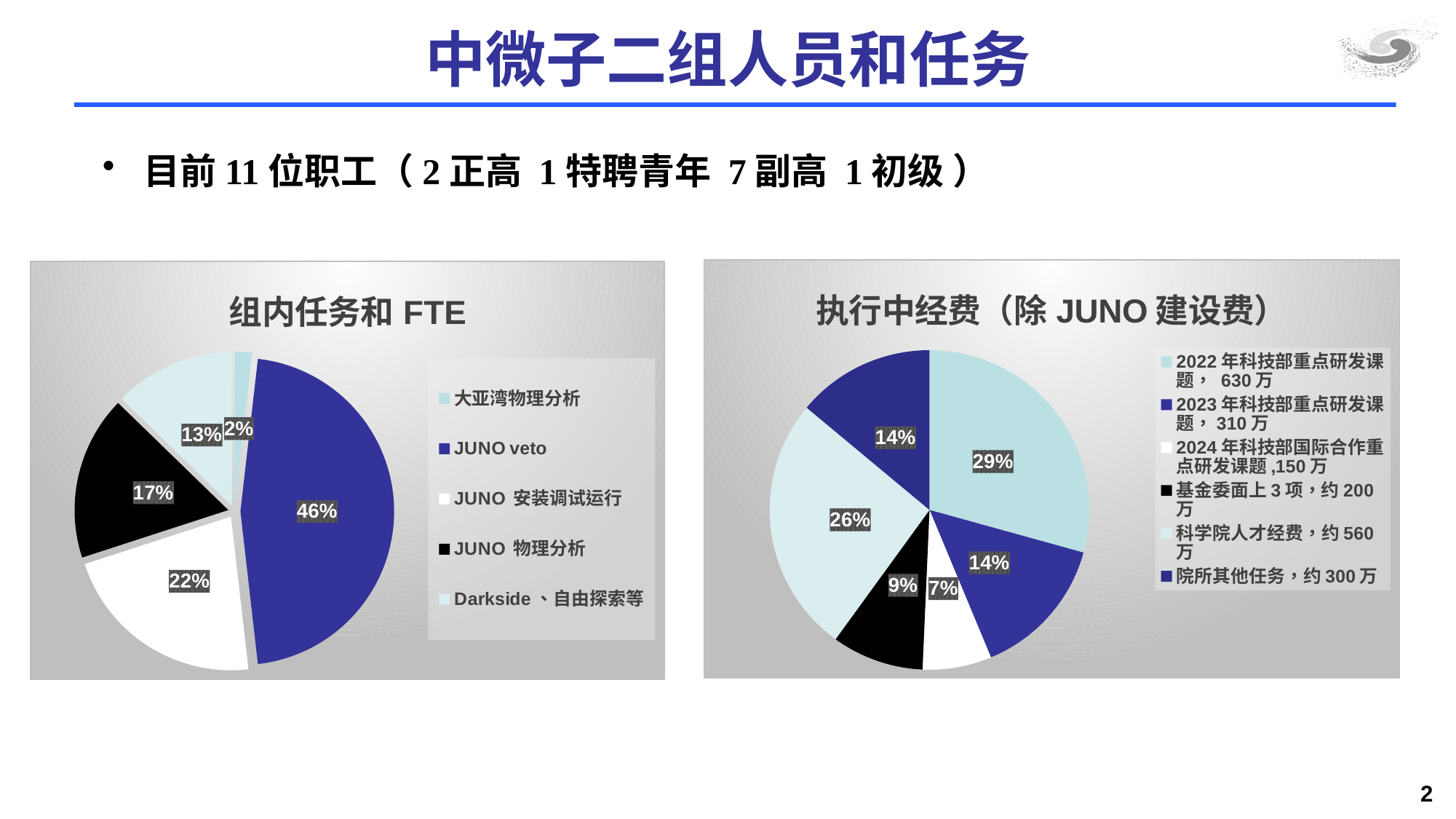

# 中微子二组人员和任务
目前11位职工（2正高 1特聘青年 7副高 1初级 ）

### Chart: 执行中经费（除JUNO建设费）

| Category | 执行中经费 |
|---|---|
| 2022年科技部重点研发课题， 630万 | 630.0 |
| 2023年科技部重点研发课题，310万 | 310.0 |
| 2024年科技部国际合作重点研发课题,150万 | 150.0 |
| 基金委面上3项，约200万 | 200.0 |
| 科学院人才经费，约560万 | 560.0 |
| 院所其他任务，约300万 | 300.0 |

### Chart: 组内任务和FTE

| Category | EFT |
|---|---|
| 大亚湾物理分析 | 0.2 |
| JUNO veto | 5.1 |
| JUNO 安装调试运行 | 2.4 |
| JUNO 物理分析 | 1.9 |
| Darkside、自由探索等 | 1.4 |
2